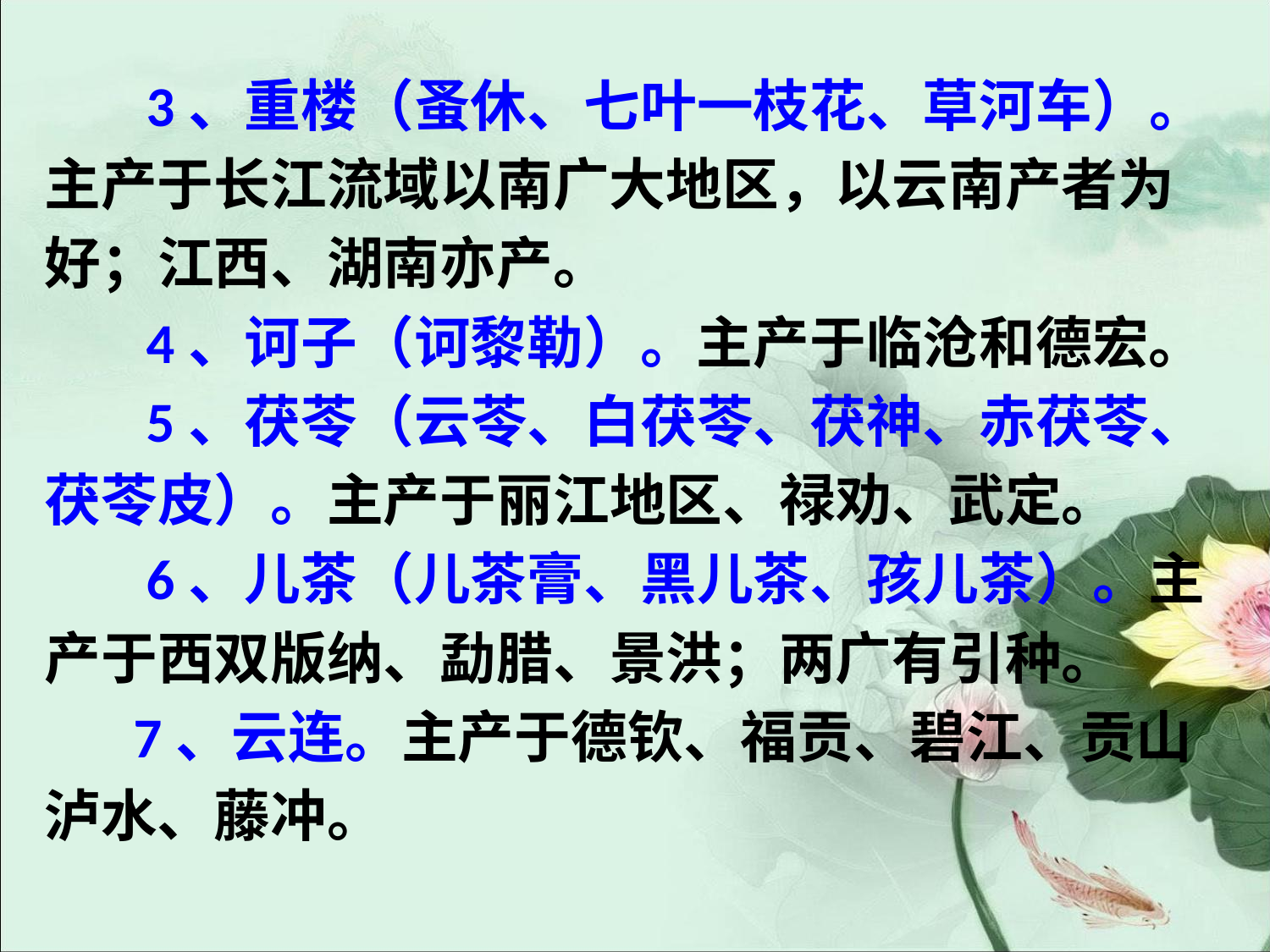

#
        3、重楼（蚤休、七叶一枝花、草河车）。
主产于长江流域以南广大地区，以云南产者为
好；江西、湖南亦产。
        4、诃子（诃黎勒）。主产于临沧和德宏。
        5、茯苓（云苓、白茯苓、茯神、赤茯苓、
茯苓皮）。主产于丽江地区、禄劝、武定。
        6、儿茶（儿茶膏、黑儿茶、孩儿茶）。主
产于西双版纳、勐腊、景洪；两广有引种。
       7、云连。主产于德钦、福贡、碧江、贡山
泸水、藤冲。